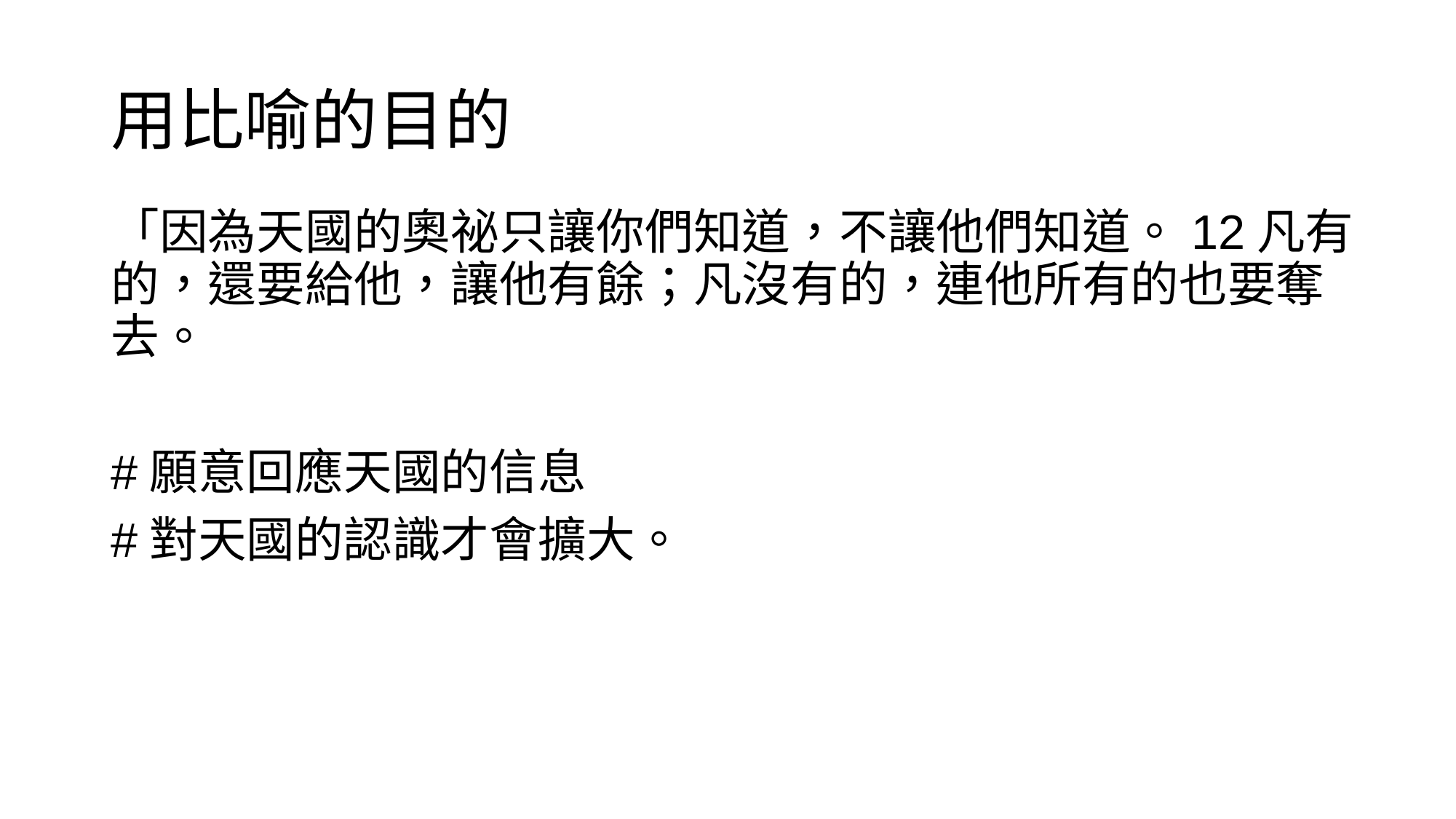

# 用比喻的目的
「因為天國的奧祕只讓你們知道，不讓他們知道。12凡有的，還要給他，讓他有餘；凡沒有的，連他所有的也要奪去。

#願意回應天國的信息
#對天國的認識才會擴大。